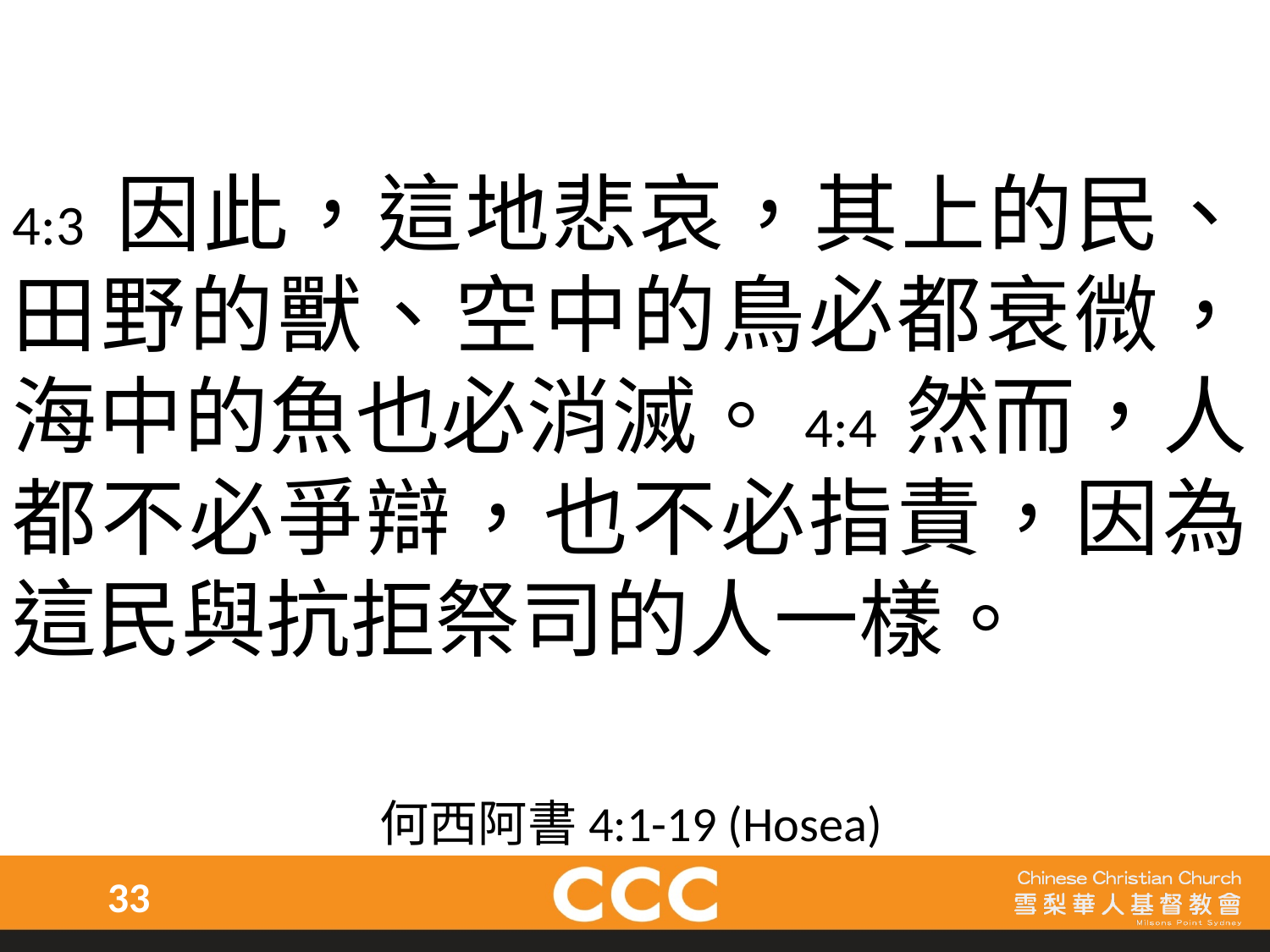

4:3 因此，這地悲哀，其上的民、田野的獸、空中的鳥必都衰微，海中的魚也必消滅。4:4 然而，人都不必爭辯，也不必指責，因為這民與抗拒祭司的人一樣。
何西阿書4:1-19 (Hosea)
33